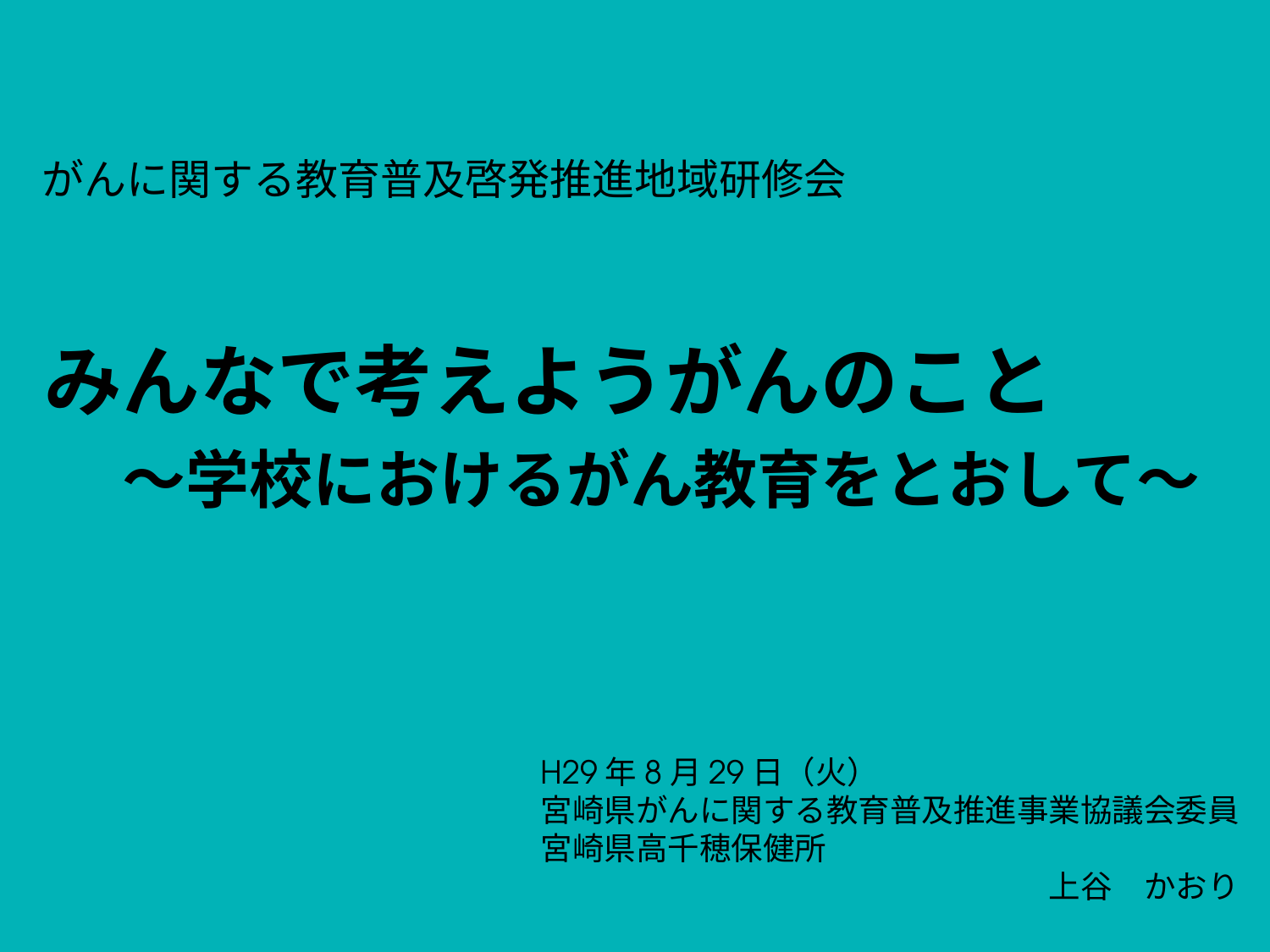

がんに関する教育普及啓発推進地域研修会
みんなで考えようがんのこと
　～学校におけるがん教育をとおして～
H29年8月29日（火）
宮崎県がんに関する教育普及推進事業協議会委員
宮崎県高千穂保健所
　　　　　　　　　　　　　　　　上谷　かおり